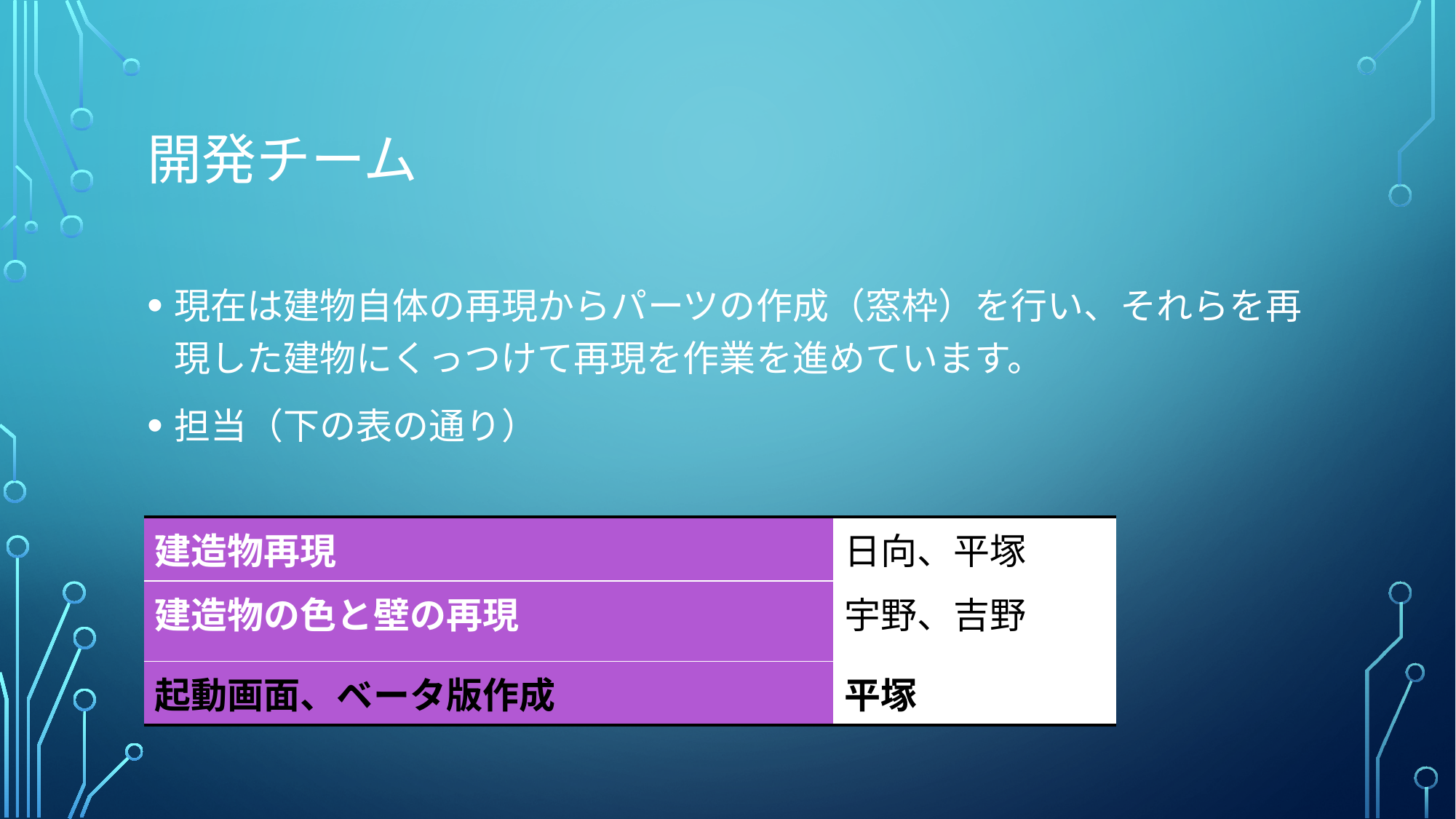

# 開発チーム
現在は建物自体の再現からパーツの作成（窓枠）を行い、それらを再現した建物にくっつけて再現を作業を進めています。
担当（下の表の通り）
| 建造物再現 | 日向、平塚 |
| --- | --- |
| 建造物の色と壁の再現 | 宇野、吉野 |
| 起動画面、ベータ版作成 | 平塚 |